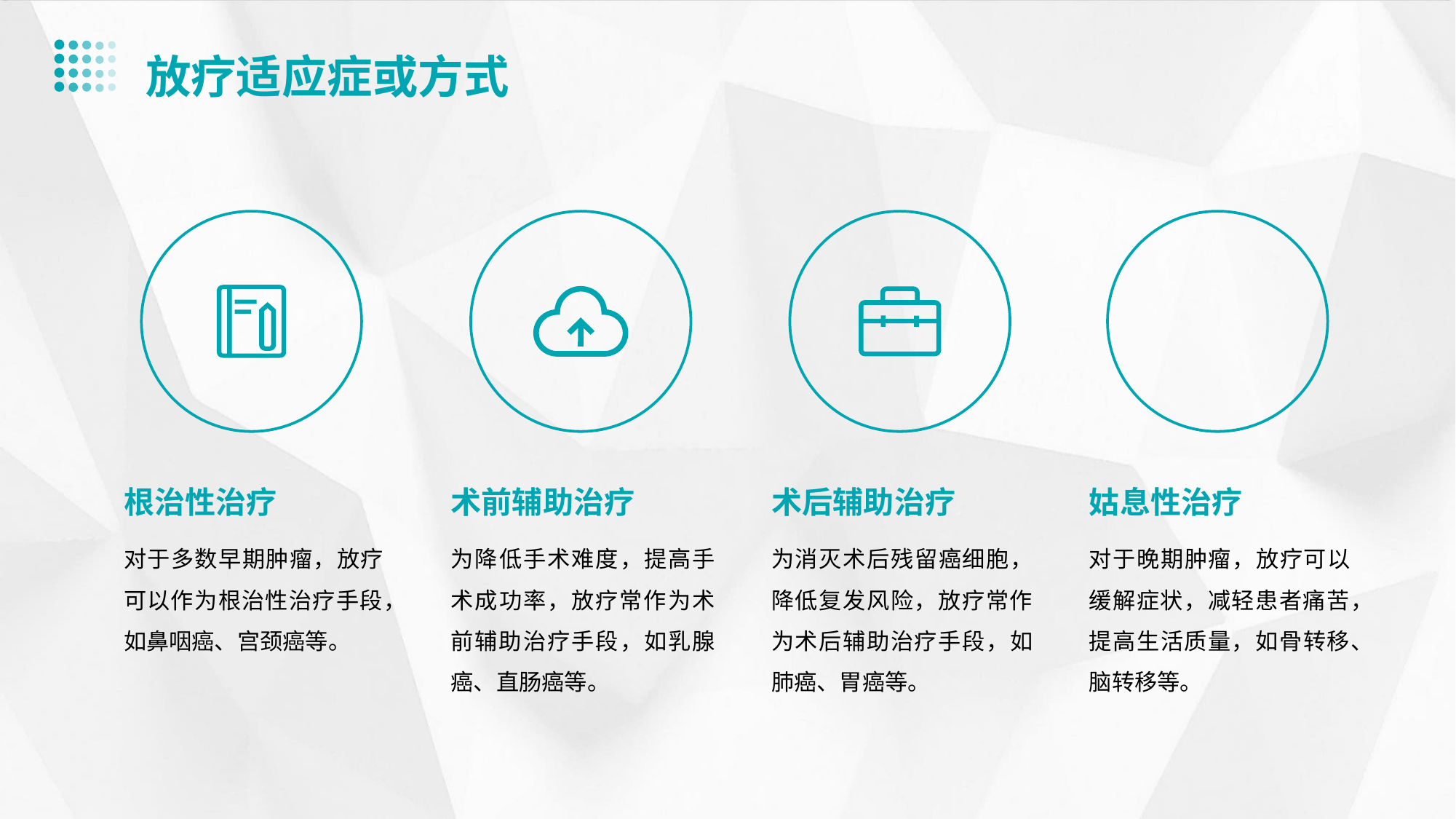

放疗适应症或方式

根治性治疗
术前辅助治疗
术后辅助治疗
姑息性治疗
对于多数早期肿瘤，放疗可以作为根治性治疗手段，如鼻咽癌、宫颈癌等。
为降低手术难度，提高手术成功率，放疗常作为术前辅助治疗手段，如乳腺癌、直肠癌等。
为消灭术后残留癌细胞，降低复发风险，放疗常作为术后辅助治疗手段，如肺癌、胃癌等。
对于晚期肿瘤，放疗可以缓解症状，减轻患者痛苦，提高生活质量，如骨转移、脑转移等。